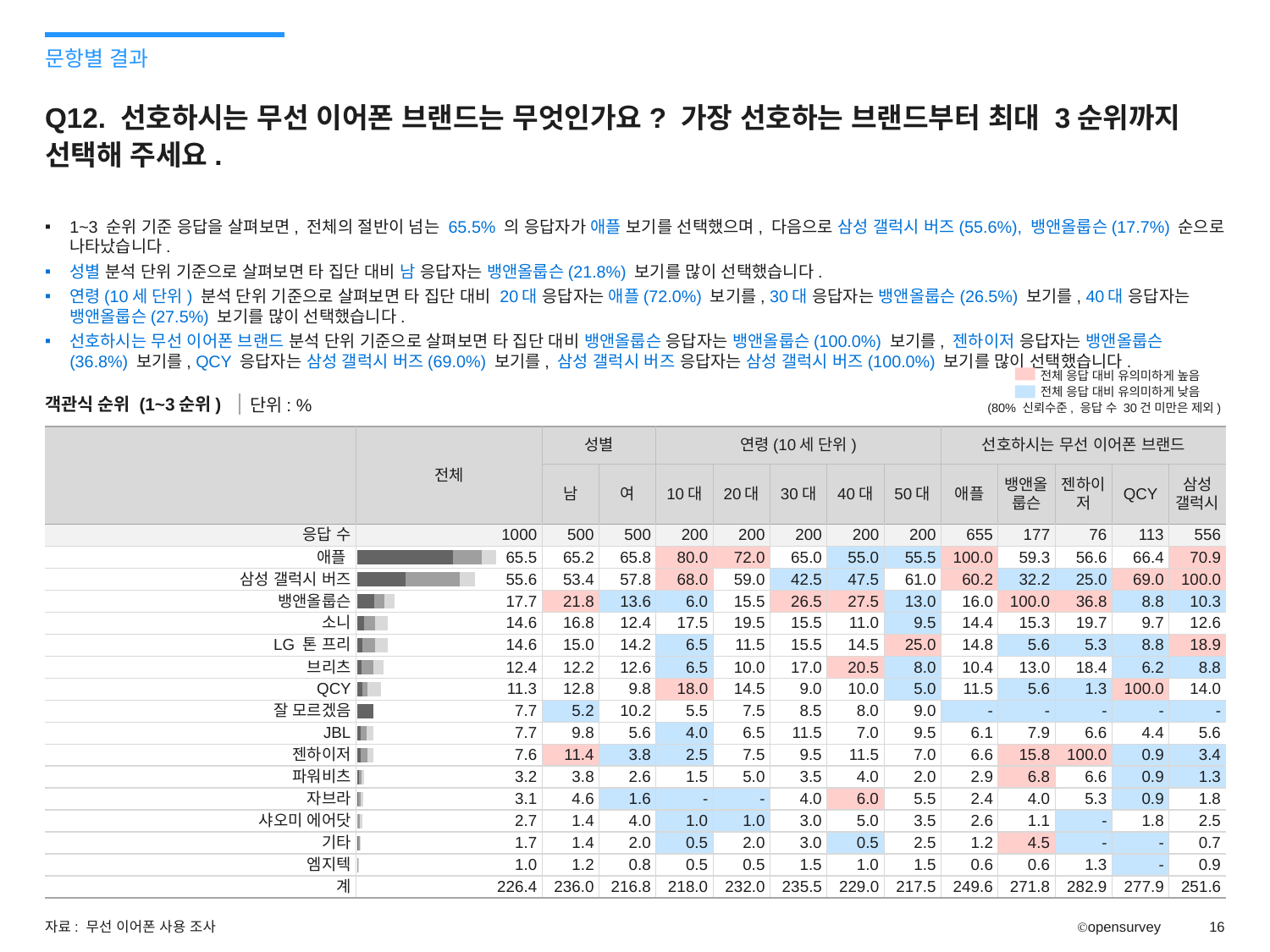

문항별 결과
# Q12. 선호하시는 무선 이어폰 브랜드는 무엇인가요? 가장 선호하는 브랜드부터 최대 3순위까지 선택해 주세요.
1~3 순위 기준 응답을 살펴보면, 전체의 절반이 넘는 65.5% 의 응답자가 애플 보기를 선택했으며, 다음으로 삼성 갤럭시 버즈(55.6%), 뱅앤올룹슨(17.7%) 순으로 나타났습니다.
성별 분석 단위 기준으로 살펴보면 타 집단 대비 남 응답자는 뱅앤올룹슨(21.8%) 보기를 많이 선택했습니다.
연령(10세 단위) 분석 단위 기준으로 살펴보면 타 집단 대비 20대 응답자는 애플(72.0%) 보기를, 30대 응답자는 뱅앤올룹슨(26.5%) 보기를, 40대 응답자는 뱅앤올룹슨(27.5%) 보기를 많이 선택했습니다.
선호하시는 무선 이어폰 브랜드 분석 단위 기준으로 살펴보면 타 집단 대비 뱅앤올룹슨 응답자는 뱅앤올룹슨(100.0%) 보기를, 젠하이저 응답자는 뱅앤올룹슨(36.8%) 보기를, QCY 응답자는 삼성 갤럭시 버즈(69.0%) 보기를, 삼성 갤럭시 버즈 응답자는 삼성 갤럭시 버즈(100.0%) 보기를 많이 선택했습니다.
H
전체 응답 대비 유의미하게 높음
전체 응답 대비 유의미하게 낮음
L
객관식 순위 (1~3순위)
단위: %
(80% 신뢰수준, 응답 수 30건 미만은 제외)
|  | 전체 | 성별 |  | 연령(10세 단위) |  |  |  |  | 선호하시는 무선 이어폰 브랜드 |  |  |  |  |
| --- | --- | --- | --- | --- | --- | --- | --- | --- | --- | --- | --- | --- | --- |
|  |  | 남 | 여 | 10대 | 20대 | 30대 | 40대 | 50대 | 애플 | 뱅앤올룹슨 | 젠하이저 | QCY | 삼성 갤럭시 |
| 응답 수 | 1000 | 500 | 500 | 200 | 200 | 200 | 200 | 200 | 655 | 177 | 76 | 113 | 556 |
| 애플 | 65.5 | 65.2 | 65.8 | 80.0 | 72.0 | 65.0 | 55.0 | 55.5 | 100.0 | 59.3 | 56.6 | 66.4 | 70.9 |
| 삼성 갤럭시 버즈 | 55.6 | 53.4 | 57.8 | 68.0 | 59.0 | 42.5 | 47.5 | 61.0 | 60.2 | 32.2 | 25.0 | 69.0 | 100.0 |
| 뱅앤올룹슨 | 17.7 | 21.8 | 13.6 | 6.0 | 15.5 | 26.5 | 27.5 | 13.0 | 16.0 | 100.0 | 36.8 | 8.8 | 10.3 |
| 소니 | 14.6 | 16.8 | 12.4 | 17.5 | 19.5 | 15.5 | 11.0 | 9.5 | 14.4 | 15.3 | 19.7 | 9.7 | 12.6 |
| LG 톤 프리 | 14.6 | 15.0 | 14.2 | 6.5 | 11.5 | 15.5 | 14.5 | 25.0 | 14.8 | 5.6 | 5.3 | 8.8 | 18.9 |
| 브리츠 | 12.4 | 12.2 | 12.6 | 6.5 | 10.0 | 17.0 | 20.5 | 8.0 | 10.4 | 13.0 | 18.4 | 6.2 | 8.8 |
| QCY | 11.3 | 12.8 | 9.8 | 18.0 | 14.5 | 9.0 | 10.0 | 5.0 | 11.5 | 5.6 | 1.3 | 100.0 | 14.0 |
| 잘 모르겠음 | 7.7 | 5.2 | 10.2 | 5.5 | 7.5 | 8.5 | 8.0 | 9.0 | - | - | - | - | - |
| JBL | 7.7 | 9.8 | 5.6 | 4.0 | 6.5 | 11.5 | 7.0 | 9.5 | 6.1 | 7.9 | 6.6 | 4.4 | 5.6 |
| 젠하이저 | 7.6 | 11.4 | 3.8 | 2.5 | 7.5 | 9.5 | 11.5 | 7.0 | 6.6 | 15.8 | 100.0 | 0.9 | 3.4 |
| 파워비츠 | 3.2 | 3.8 | 2.6 | 1.5 | 5.0 | 3.5 | 4.0 | 2.0 | 2.9 | 6.8 | 6.6 | 0.9 | 1.3 |
| 자브라 | 3.1 | 4.6 | 1.6 | - | - | 4.0 | 6.0 | 5.5 | 2.4 | 4.0 | 5.3 | 0.9 | 1.8 |
| 샤오미 에어닷 | 2.7 | 1.4 | 4.0 | 1.0 | 1.0 | 3.0 | 5.0 | 3.5 | 2.6 | 1.1 | - | 1.8 | 2.5 |
| 기타 | 1.7 | 1.4 | 2.0 | 0.5 | 2.0 | 3.0 | 0.5 | 2.5 | 1.2 | 4.5 | - | - | 0.7 |
| 엠지텍 | 1.0 | 1.2 | 0.8 | 0.5 | 0.5 | 1.5 | 1.0 | 1.5 | 0.6 | 0.6 | 1.3 | - | 0.9 |
| 계 | 226.4 | 236.0 | 216.8 | 218.0 | 232.0 | 235.5 | 229.0 | 217.5 | 249.6 | 271.8 | 282.9 | 277.9 | 251.6 |

### Chart

| Category |  |  |  |
|---|---|---|---|
| 0 | 451.0 | 136.0 | 68.0 |
| 1 | 226.0 | 258.0 | 72.0 |
| 2 | 79.0 | 49.0 | 49.0 |
| 3 | 33.0 | 51.0 | 62.0 |
| 4 | 24.0 | 59.0 | 63.0 |
| 5 | 21.0 | 57.0 | 46.0 |
| 6 | 27.0 | 23.0 | 63.0 |
| 7 | 77.0 | 0.0 | 0.0 |
| 8 | 19.0 | 27.0 | 31.0 |
| 9 | 17.0 | 33.0 | 26.0 |
| 10 | 9.0 | 13.0 | 10.0 |
| 11 | 6.0 | 11.0 | 14.0 |
| 12 | 3.0 | 9.0 | 15.0 |
| 13 | 5.0 | 8.0 | 4.0 |
| 14 | 3.0 | 2.0 | 5.0 |
자료: 무선 이어폰 사용 조사
Ⓒopensurvey
16